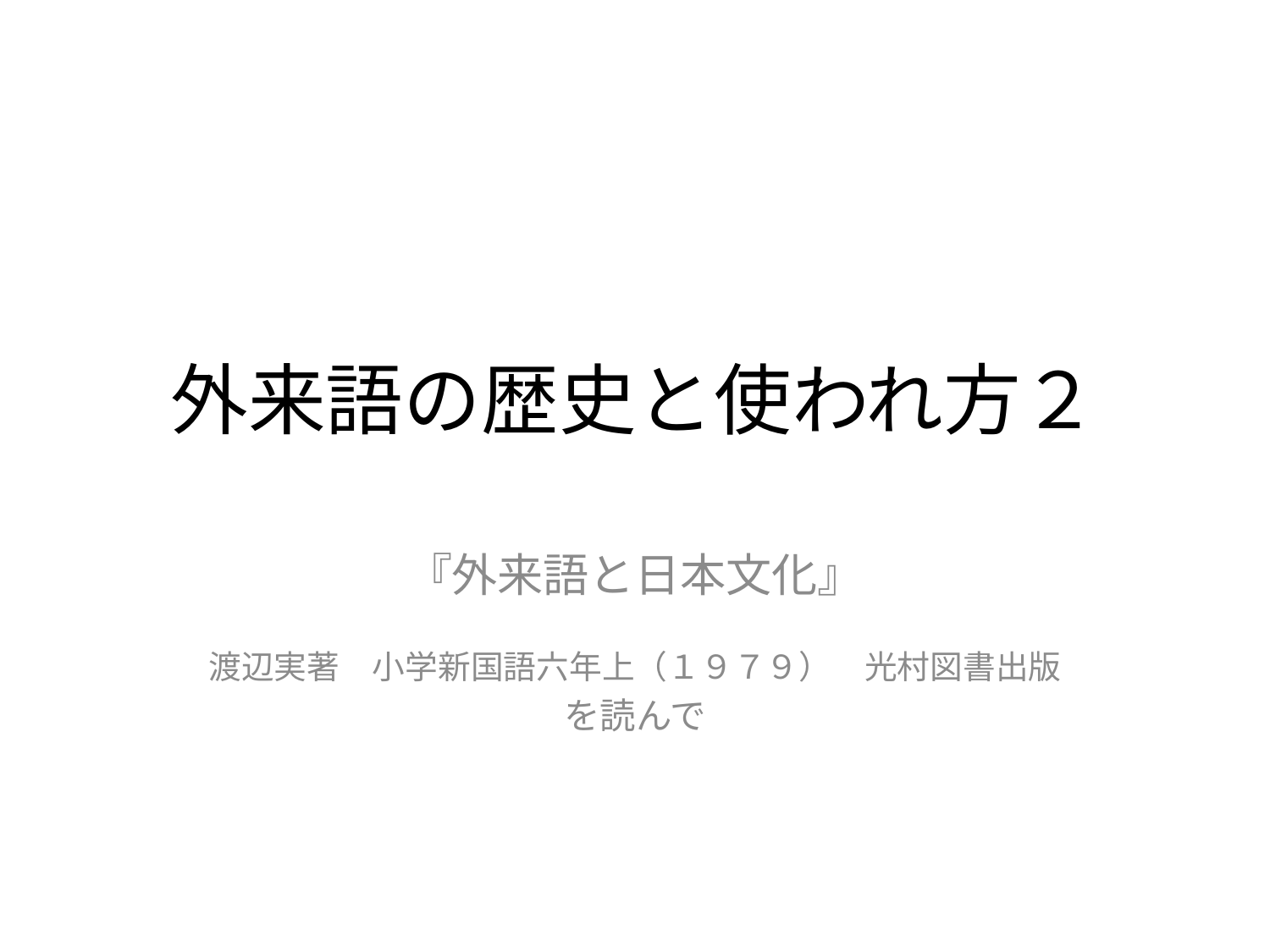

# 外来語の歴史と使われ方２
『外来語と日本文化』
渡辺実著　小学新国語六年上（１９７９）　光村図書出版
を読んで